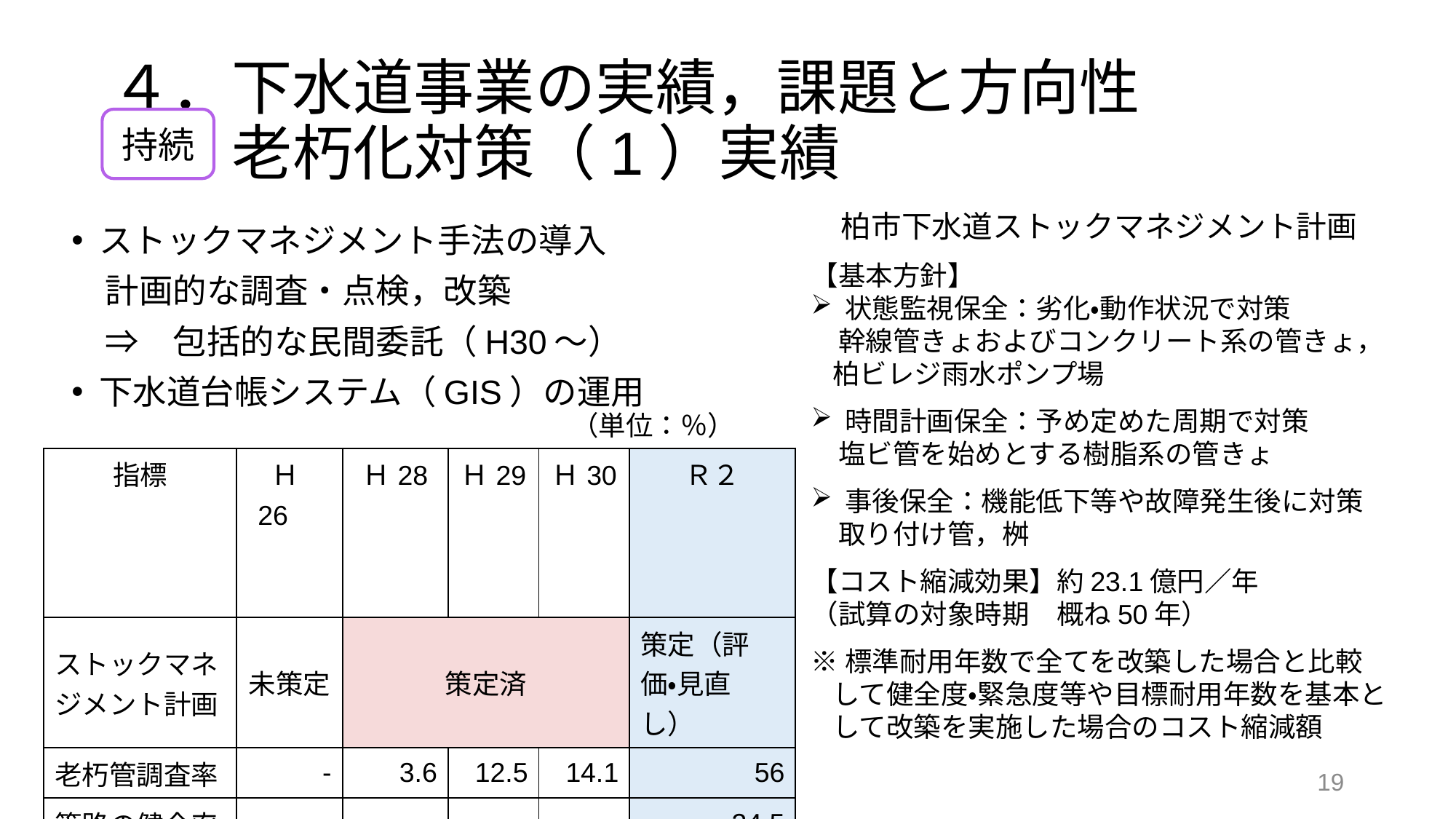

# ４．下水道事業の実績，課題と方向性 　　老朽化対策（1）実績
持続
柏市下水道ストックマネジメント計画

【基本方針】
状態監視保全：劣化・動作状況で対策
　幹線管きょおよびコンクリート系の管きょ，柏ビレジ雨水ポンプ場

時間計画保全：予め定めた周期で対策
　塩ビ管を始めとする樹脂系の管きょ

事後保全：機能低下等や故障発生後に対策
　取り付け管，桝

【コスト縮減効果】約23.1億円／年
（試算の対象時期　概ね50年）

※標準耐用年数で全てを改築した場合と比較して健全度・緊急度等や目標耐用年数を基本として改築を実施した場合のコスト縮減額
ストックマネジメント手法の導入
　計画的な調査・点検，改築
　⇒　包括的な民間委託（H30～）
下水道台帳システム（GIS）の運用
（単位：％）
| 指標 | Ｈ26 | Ｈ28 | Ｈ29 | Ｈ30 | Ｒ２ |
| --- | --- | --- | --- | --- | --- |
| ストックマネジメント計画 | 未策定 | 策定済 |  |  | 策定（評価・見直し） |
| 老朽管調査率 | - | 3.6 | 12.5 | 14.1 | 56 |
| 管路の健全率 | - | - | - | - | 34.5 |
| 台帳の運用 | 一部 運用 | システム改良 | 運用 |  | 運用 |
19